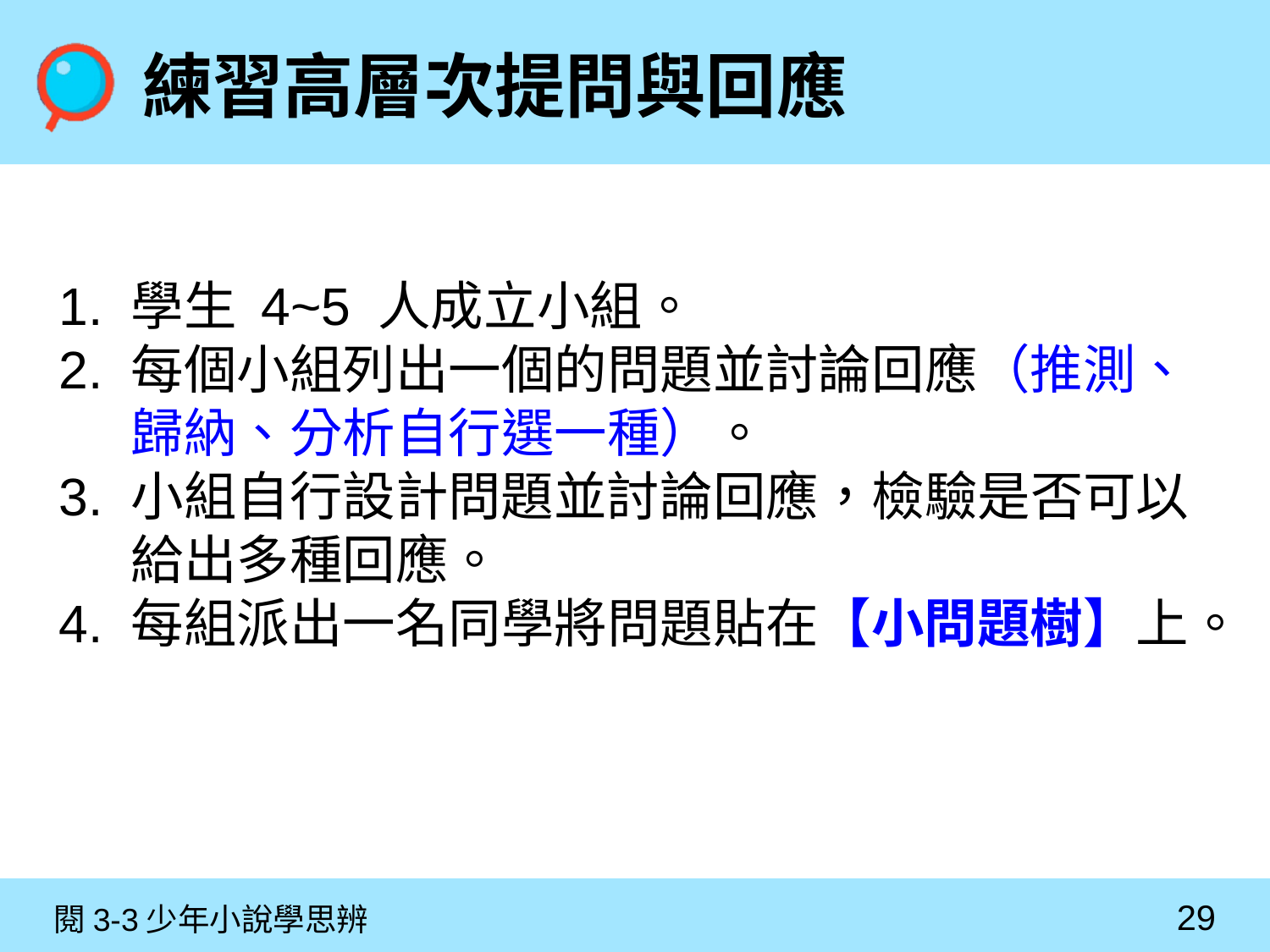

練習高層次提問與回應
學生 4~5 人成立小組。
每個小組列出一個的問題並討論回應（推測、歸納、分析自行選一種）。
小組自行設計問題並討論回應，檢驗是否可以給出多種回應。
每組派出一名同學將問題貼在【小問題樹】上。
29